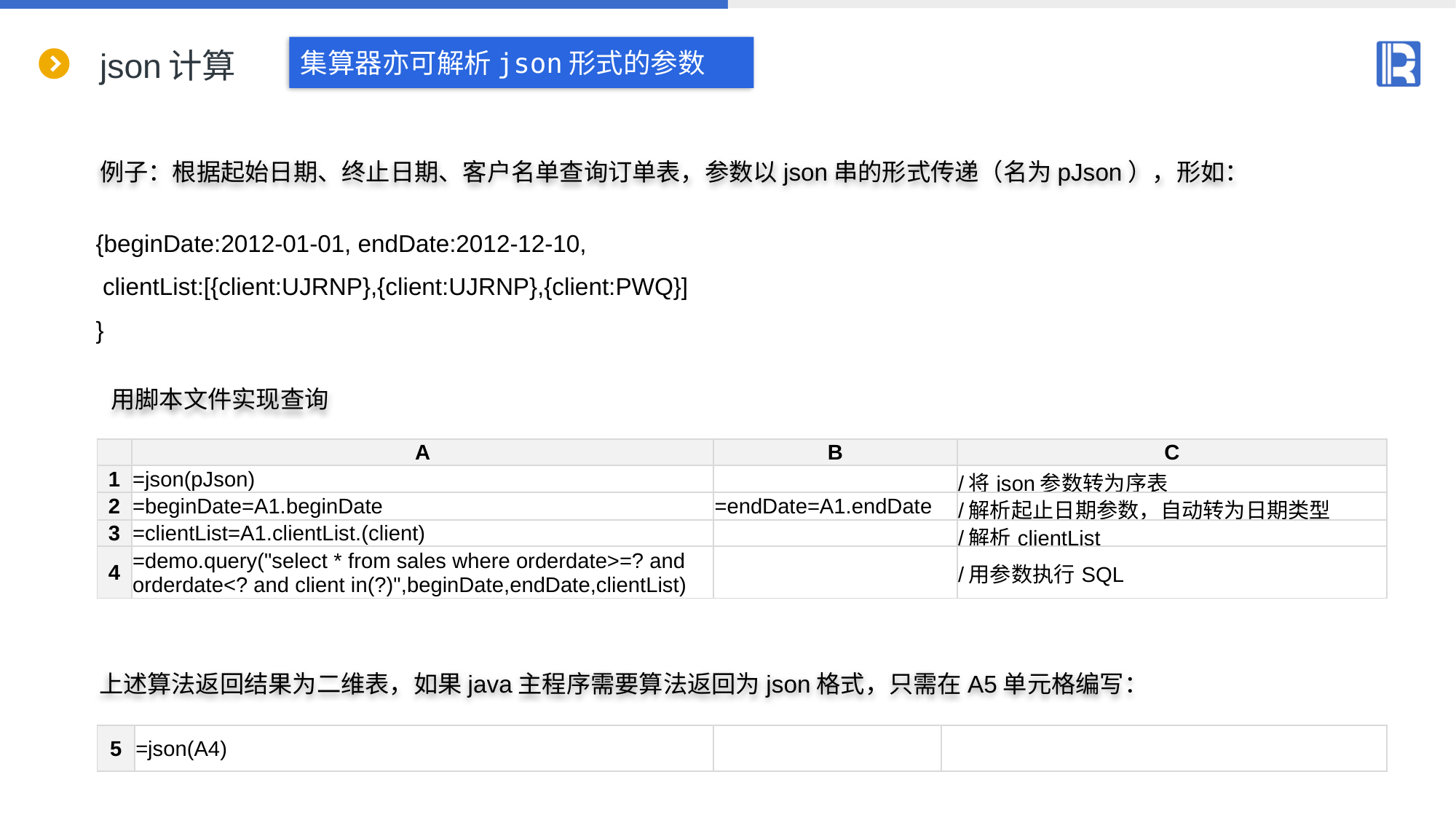

# json计算
集算器亦可解析json形式的参数
例子：根据起始日期、终止日期、客户名单查询订单表，参数以json串的形式传递（名为pJson），形如：
{beginDate:2012-01-01, endDate:2012-12-10,
 clientList:[{client:UJRNP},{client:UJRNP},{client:PWQ}]
}
用脚本文件实现查询
|  | A | B | C |
| --- | --- | --- | --- |
| 1 | =json(pJson) |  | /将json参数转为序表 |
| 2 | =beginDate=A1.beginDate | =endDate=A1.endDate | /解析起止日期参数，自动转为日期类型 |
| 3 | =clientList=A1.clientList.(client) |  | /解析clientList |
| 4 | =demo.query("select \* from sales where orderdate>=? and orderdate<? and client in(?)",beginDate,endDate,clientList) |  | /用参数执行SQL |
上述算法返回结果为二维表，如果java主程序需要算法返回为json格式，只需在A5单元格编写：
| 5 | =json(A4) |  |  |
| --- | --- | --- | --- |